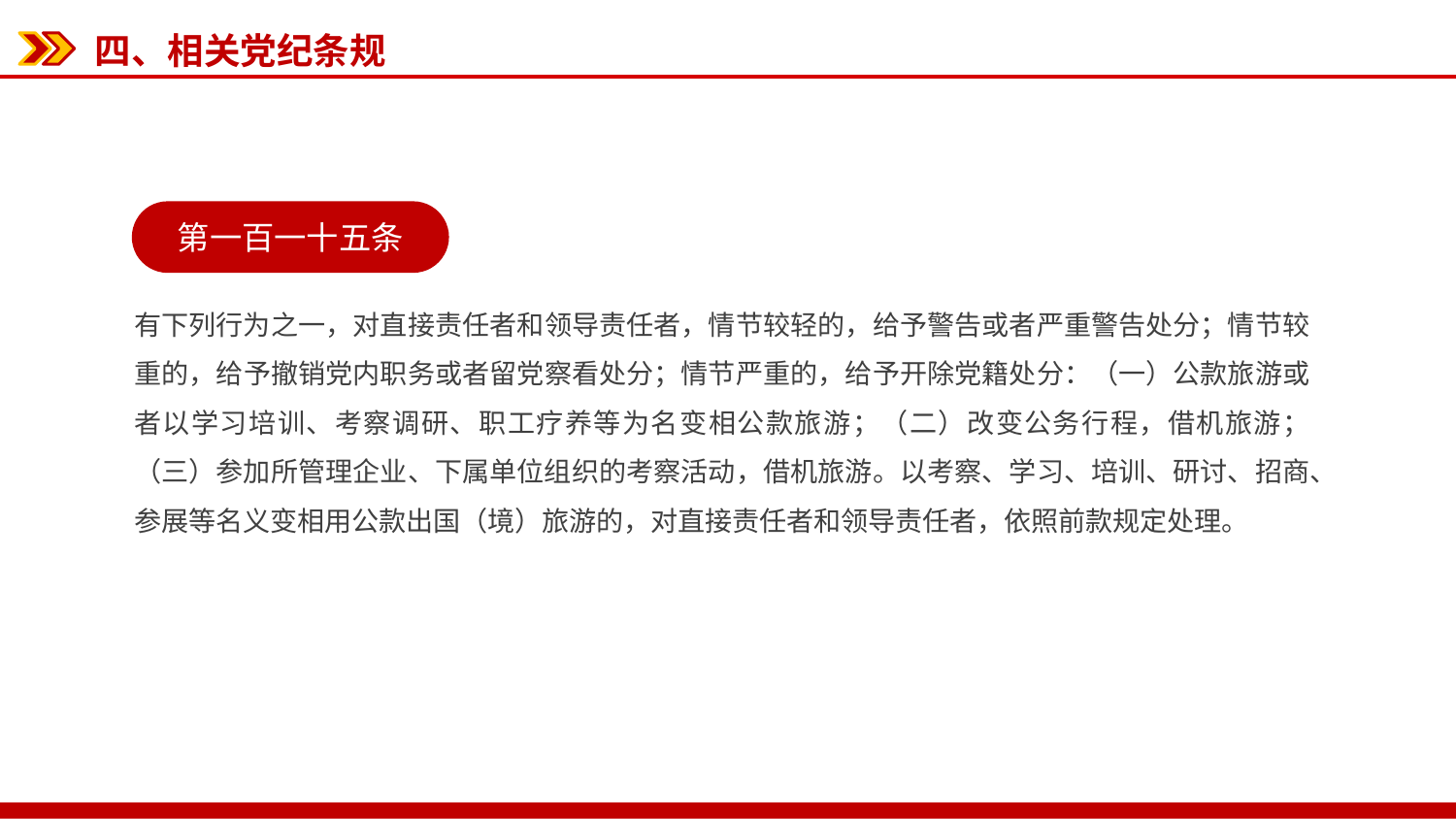

# 四、相关党纪条规

第一百一十五条
有下列行为之一，对直接责任者和领导责任者，情节较轻的，给予警告或者严重警告处分；情节较重的，给予撤销党内职务或者留党察看处分；情节严重的，给予开除党籍处分：（一）公款旅游或者以学习培训、考察调研、职工疗养等为名变相公款旅游；（二）改变公务行程，借机旅游；（三）参加所管理企业、下属单位组织的考察活动，借机旅游。以考察、学习、培训、研讨、招商、参展等名义变相用公款出国（境）旅游的，对直接责任者和领导责任者，依照前款规定处理。